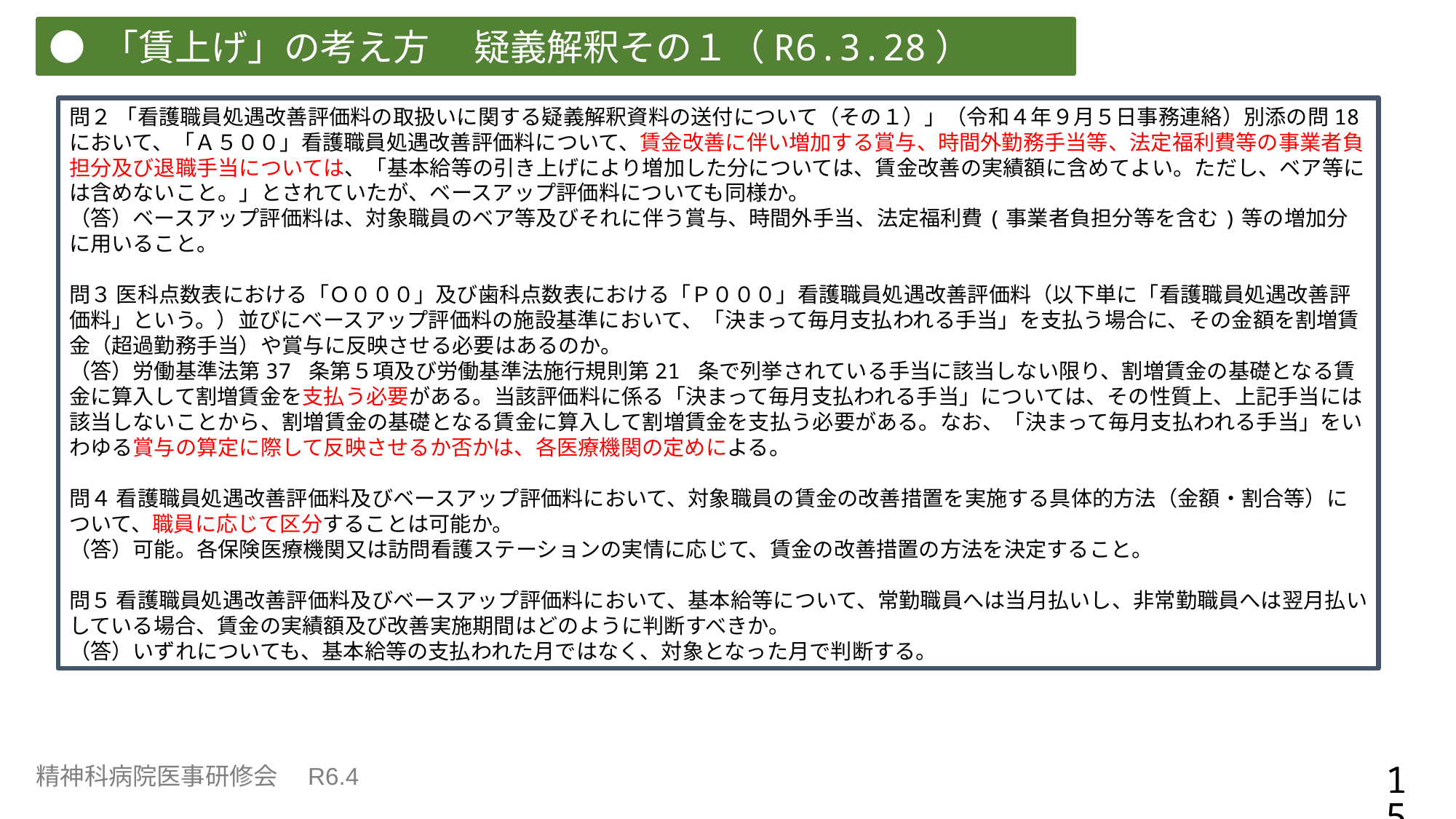

● 「賃上げ」の考え方　 疑義解釈その１（R6.3.28）
問２ 「看護職員処遇改善評価料の取扱いに関する疑義解釈資料の送付について（その１）」（令和４年９月５日事務連絡）別添の問18において、「Ａ５００」看護職員処遇改善評価料について、賃金改善に伴い増加する賞与、時間外勤務手当等、法定福利費等の事業者負担分及び退職手当については、「基本給等の引き上げにより増加した分については、賃金改善の実績額に含めてよい。ただし、ベア等には含めないこと。」とされていたが、ベースアップ評価料についても同様か。
（答）ベースアップ評価料は、対象職員のベア等及びそれに伴う賞与、時間外手当、法定福利費(事業者負担分等を含む)等の増加分に用いること。

問３ 医科点数表における「Ｏ０００」及び歯科点数表における「Ｐ０００」看護職員処遇改善評価料（以下単に「看護職員処遇改善評価料」という。）並びにベースアップ評価料の施設基準において、「決まって毎月支払われる手当」を支払う場合に、その金額を割増賃金（超過勤務手当）や賞与に反映させる必要はあるのか。
（答）労働基準法第37 条第５項及び労働基準法施行規則第21 条で列挙されている手当に該当しない限り、割増賃金の基礎となる賃金に算入して割増賃金を支払う必要がある。当該評価料に係る「決まって毎月支払われる手当」については、その性質上、上記手当には該当しないことから、割増賃金の基礎となる賃金に算入して割増賃金を支払う必要がある。なお、「決まって毎月支払われる手当」をいわゆる賞与の算定に際して反映させるか否かは、各医療機関の定めによる。

問４ 看護職員処遇改善評価料及びベースアップ評価料において、対象職員の賃金の改善措置を実施する具体的方法（金額・割合等）について、職員に応じて区分することは可能か。
（答）可能。各保険医療機関又は訪問看護ステーションの実情に応じて、賃金の改善措置の方法を決定すること。

問５ 看護職員処遇改善評価料及びベースアップ評価料において、基本給等について、常勤職員へは当月払いし、非常勤職員へは翌月払いしている場合、賃金の実績額及び改善実施期間はどのように判断すべきか。
（答）いずれについても、基本給等の支払われた月ではなく、対象となった月で判断する。
15